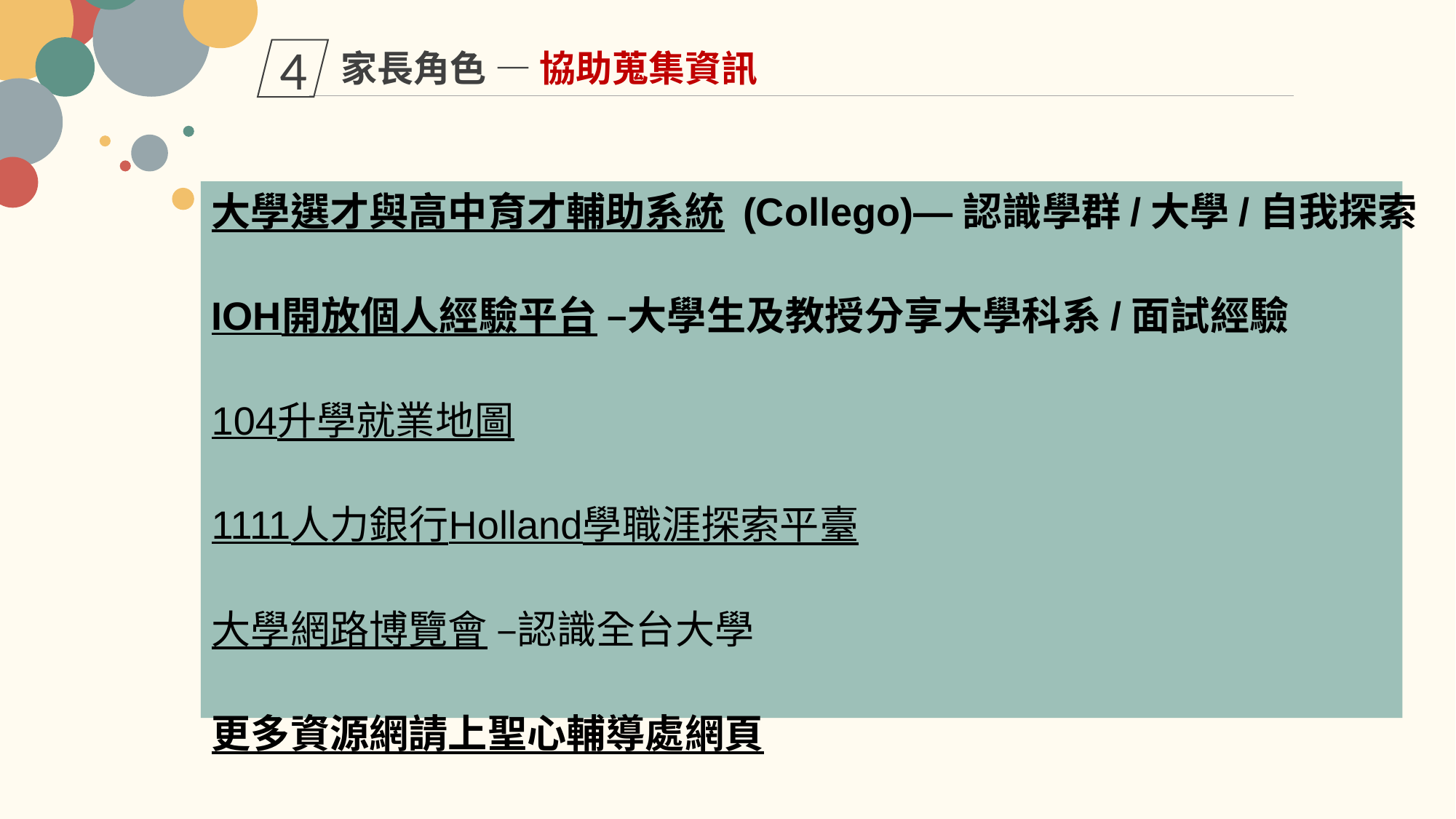

4
家長角色 — 協助蒐集資訊
大學選才與高中育才輔助系統 (Collego)—認識學群/大學/自我探索

IOH開放個人經驗平台 –大學生及教授分享大學科系/面試經驗

104升學就業地圖

1111人力銀行Holland學職涯探索平臺

大學網路博覽會 –認識全台大學

更多資源網請上聖心輔導處網頁